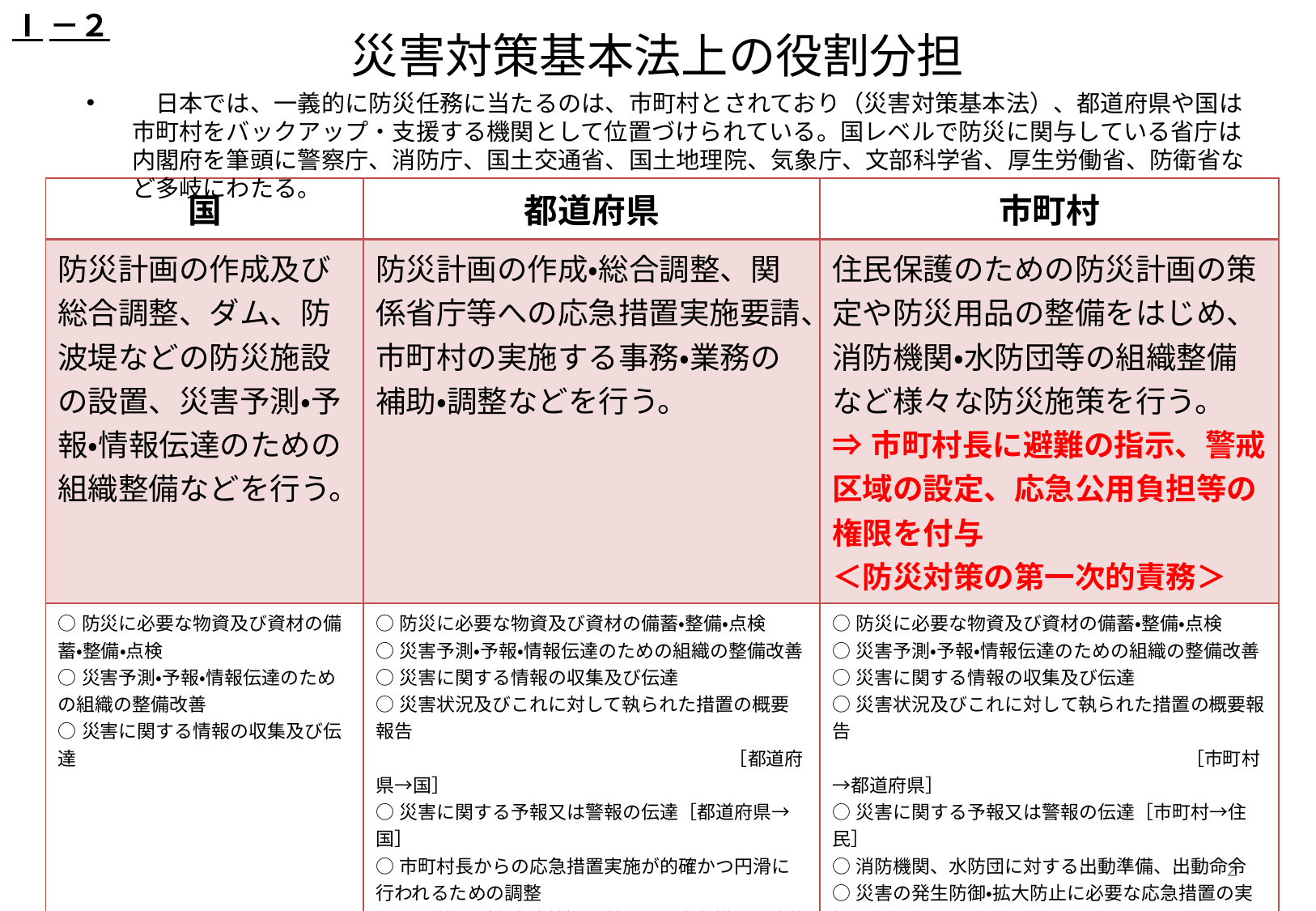

Ⅰ－２
# 災害対策基本法上の役割分担
　日本では、一義的に防災任務に当たるのは、市町村とされており（災害対策基本法）、都道府県や国は市町村をバックアップ・支援する機関として位置づけられている。国レベルで防災に関与している省庁は内閣府を筆頭に警察庁、消防庁、国土交通省、国土地理院、気象庁、文部科学省、厚生労働省、防衛省など多岐にわたる。
| 国 | 都道府県 | 市町村 |
| --- | --- | --- |
| 防災計画の作成及び総合調整、ダム、防波堤などの防災施設の設置、災害予測・予報・情報伝達のための組織整備などを行う。 | 防災計画の作成・総合調整、関係省庁等への応急措置実施要請、市町村の実施する事務・業務の補助・調整などを行う。 | 住民保護のための防災計画の策定や防災用品の整備をはじめ、消防機関・水防団等の組織整備など様々な防災施策を行う。 ⇒市町村長に避難の指示、警戒区域の設定、応急公用負担等の権限を付与 ＜防災対策の第一次的責務＞ |
| ○防災に必要な物資及び資材の備蓄・整備・点検 ○災害予測・予報・情報伝達のための組織の整備改善 ○災害に関する情報の収集及び伝達 | ○防災に必要な物資及び資材の備蓄・整備・点検 ○災害予測・予報・情報伝達のための組織の整備改善 ○災害に関する情報の収集及び伝達 ○災害状況及びこれに対して執られた措置の概要報告 　　　　　　　　　　　　　　　　　　　［都道府県→国］ ○災害に関する予報又は警報の伝達［都道府県→国］ ○市町村長からの応急措置実施が的確かつ円滑に行われるための調整 ○関係機関（各省庁等）に対して、応急措置の実施の要請 ○市町村が事務を行うことができなくなったときの応急措置の代行 ○他の都道府県知事からの応急措置実施の応援要求に応える義務 | ○防災に必要な物資及び資材の備蓄・整備・点検 ○災害予測・予報・情報伝達のための組織の整備改善 ○災害に関する情報の収集及び伝達 ○災害状況及びこれに対して執られた措置の概要報告 　　　　　　　　　　　　　　　　　　　［市町村→都道府県］ ○災害に関する予報又は警報の伝達［市町村→住民］ ○消防機関、水防団に対する出動準備、出動命令 ○災害の発生防御・拡大防止に必要な応急措置の実施 ○他の市町村長からの応急措置実施の応急要求に応える義務 |
2